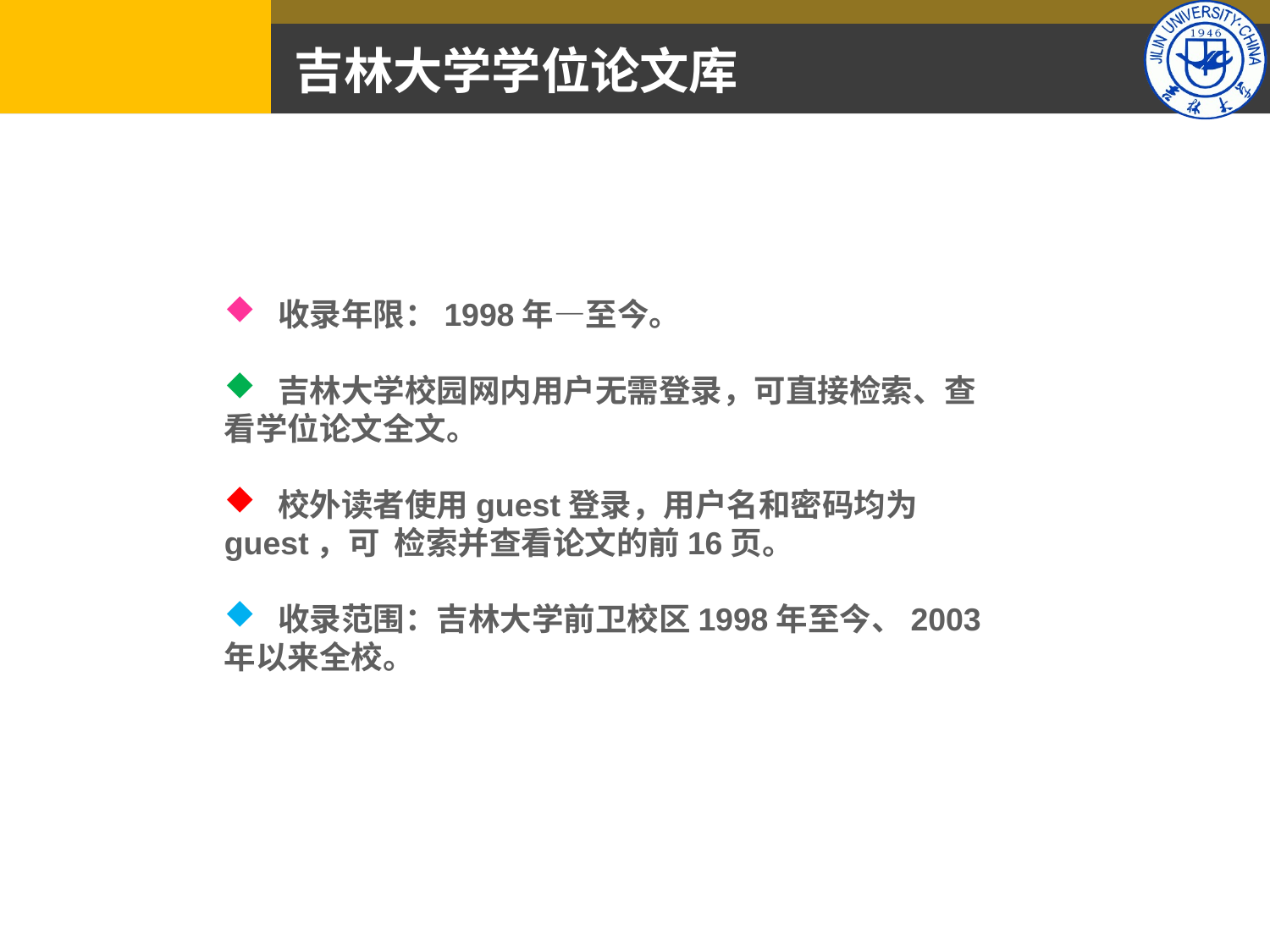

# 吉林大学学位论文库
  收录年限：1998年—至今。

  吉林大学校园网内用户无需登录，可直接检索、查看学位论文全文。

  校外读者使用guest登录，用户名和密码均为guest，可  检索并查看论文的前16页。

  收录范围：吉林大学前卫校区1998年至今、2003年以来全校。